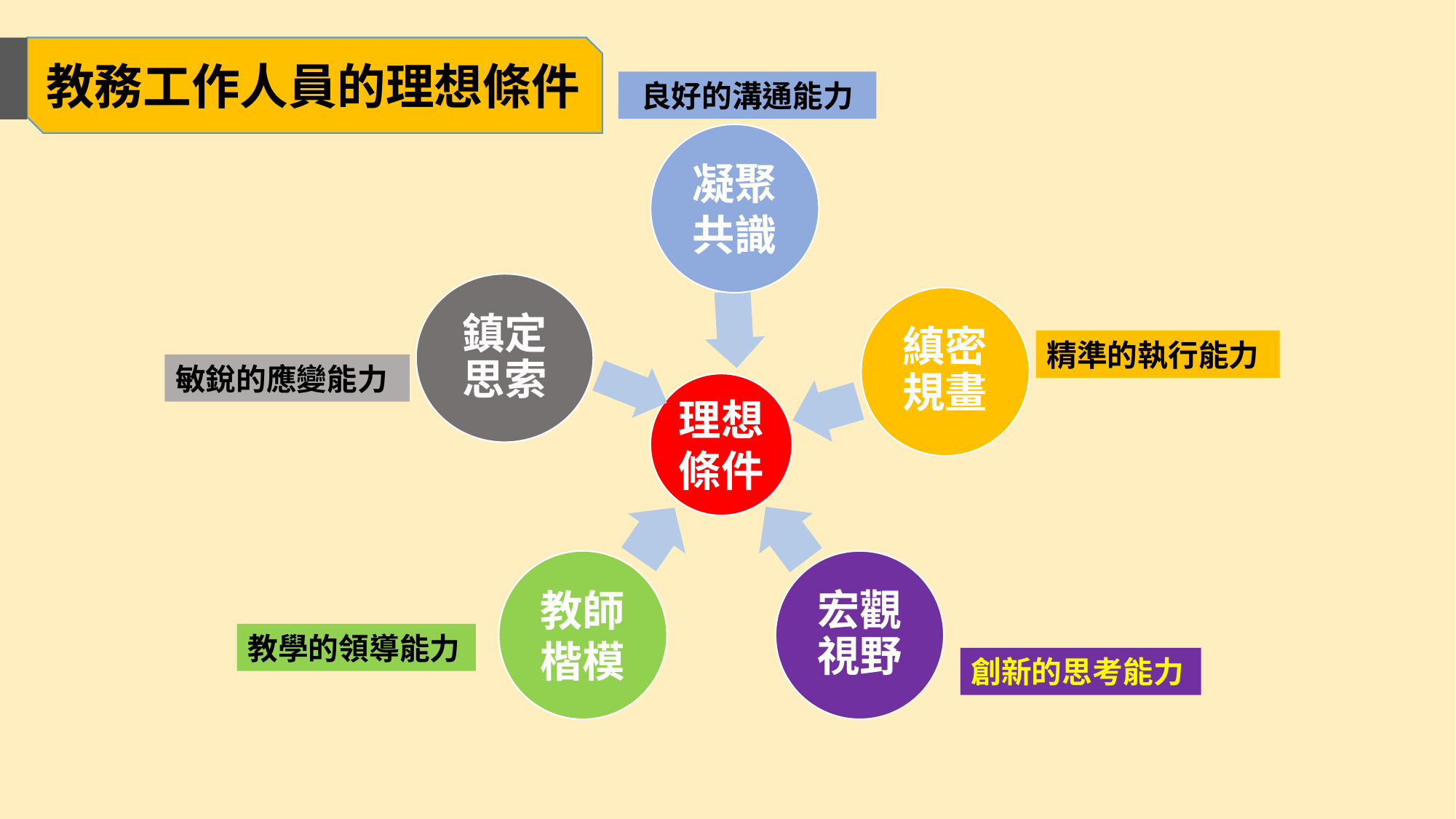

教務工作人員的理想條件
良好的溝通能力
理想條件

凝聚
共識

縝密規畫

宏觀視野

教師楷模

鎮定思索
精準的執行能力
敏銳的應變能力
教學的領導能力
創新的思考能力